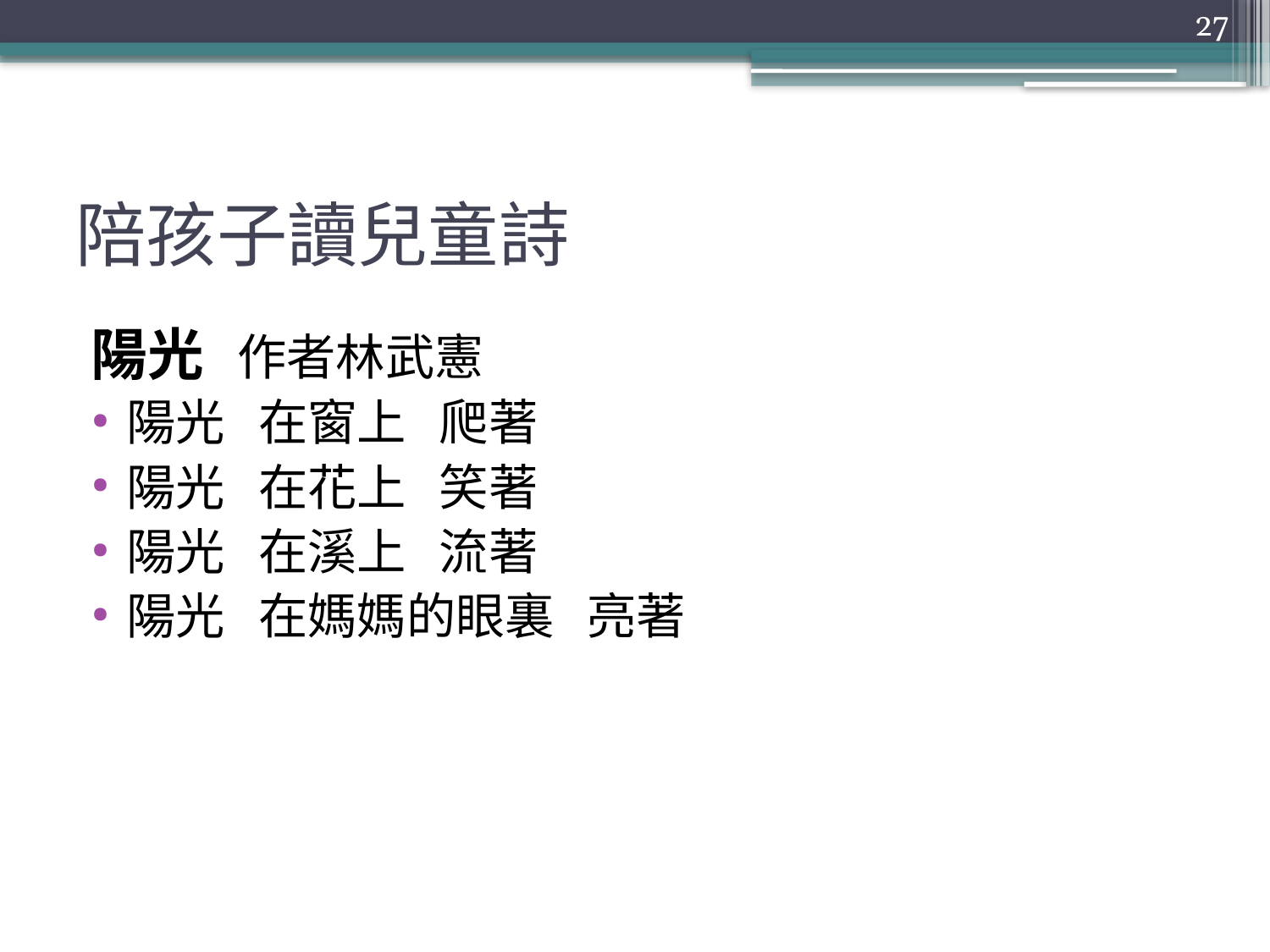

27

# 陪孩子讀兒童詩
陽光   作者林武憲
陽光   在窗上   爬著
陽光   在花上   笑著
陽光   在溪上   流著
陽光   在媽媽的眼裏   亮著